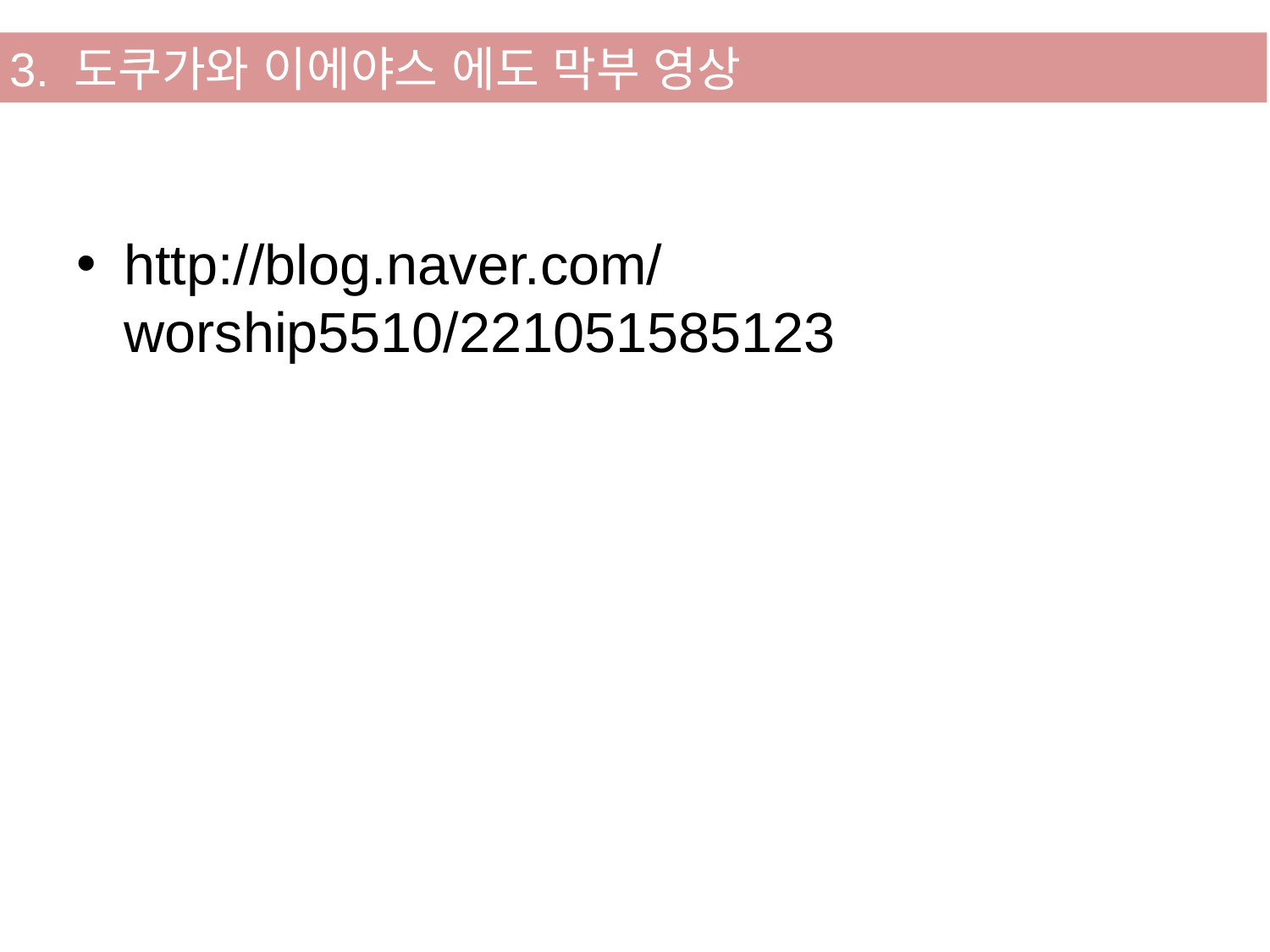

3. 도쿠가와 이에야스 에도 막부 영상
http://blog.naver.com/worship5510/221051585123